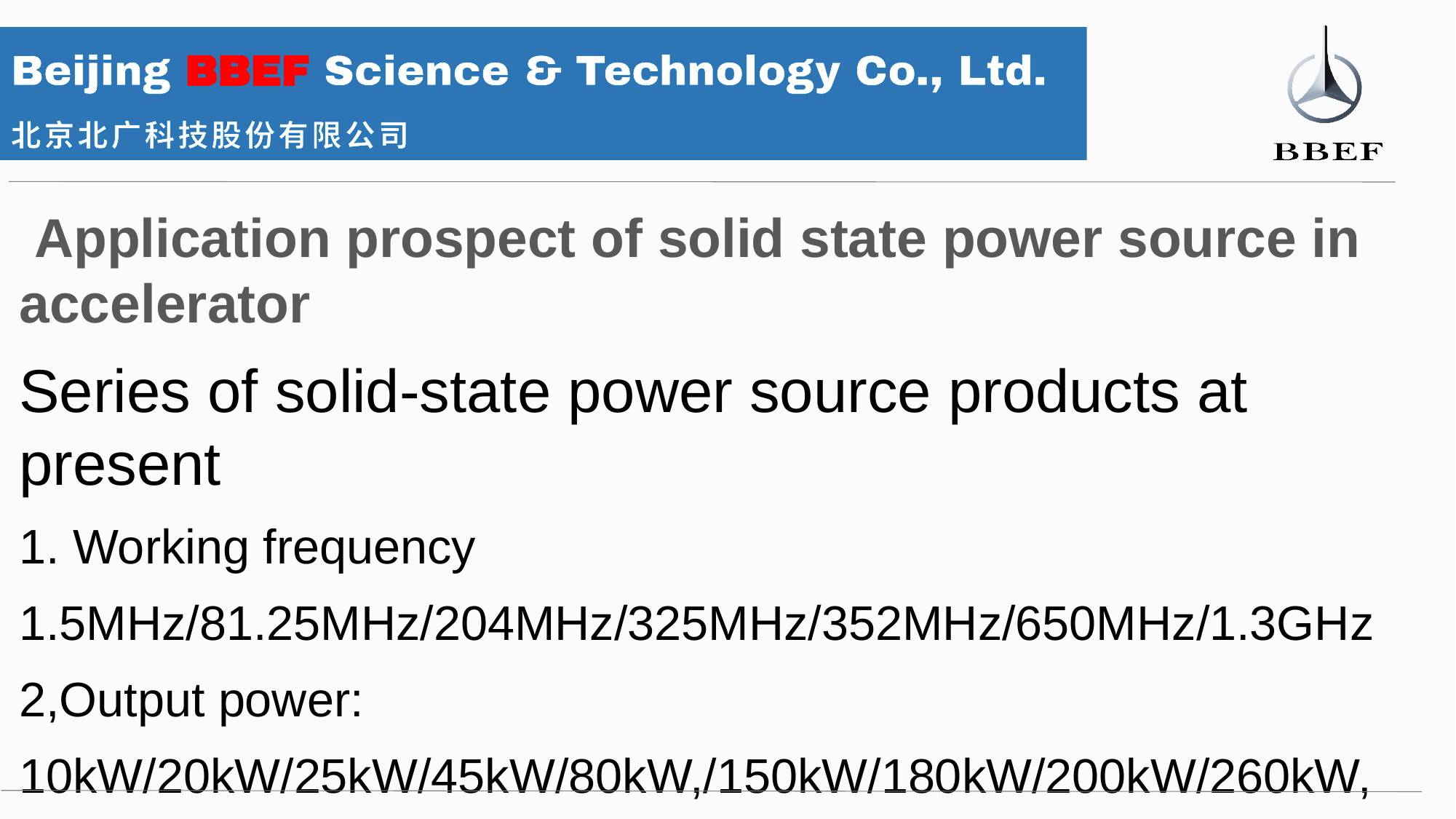

Beijing BBEF Science & Technology Co., Ltd.
北京北广科技股份有限公司
 Application prospect of solid state power source in accelerator
Series of solid-state power source products at present
1. Working frequency
1.5MHz/81.25MHz/204MHz/325MHz/352MHz/650MHz/1.3GHz
2,Output power:
10kW/20kW/25kW/45kW/80kW,/150kW/180kW/200kW/260kW,